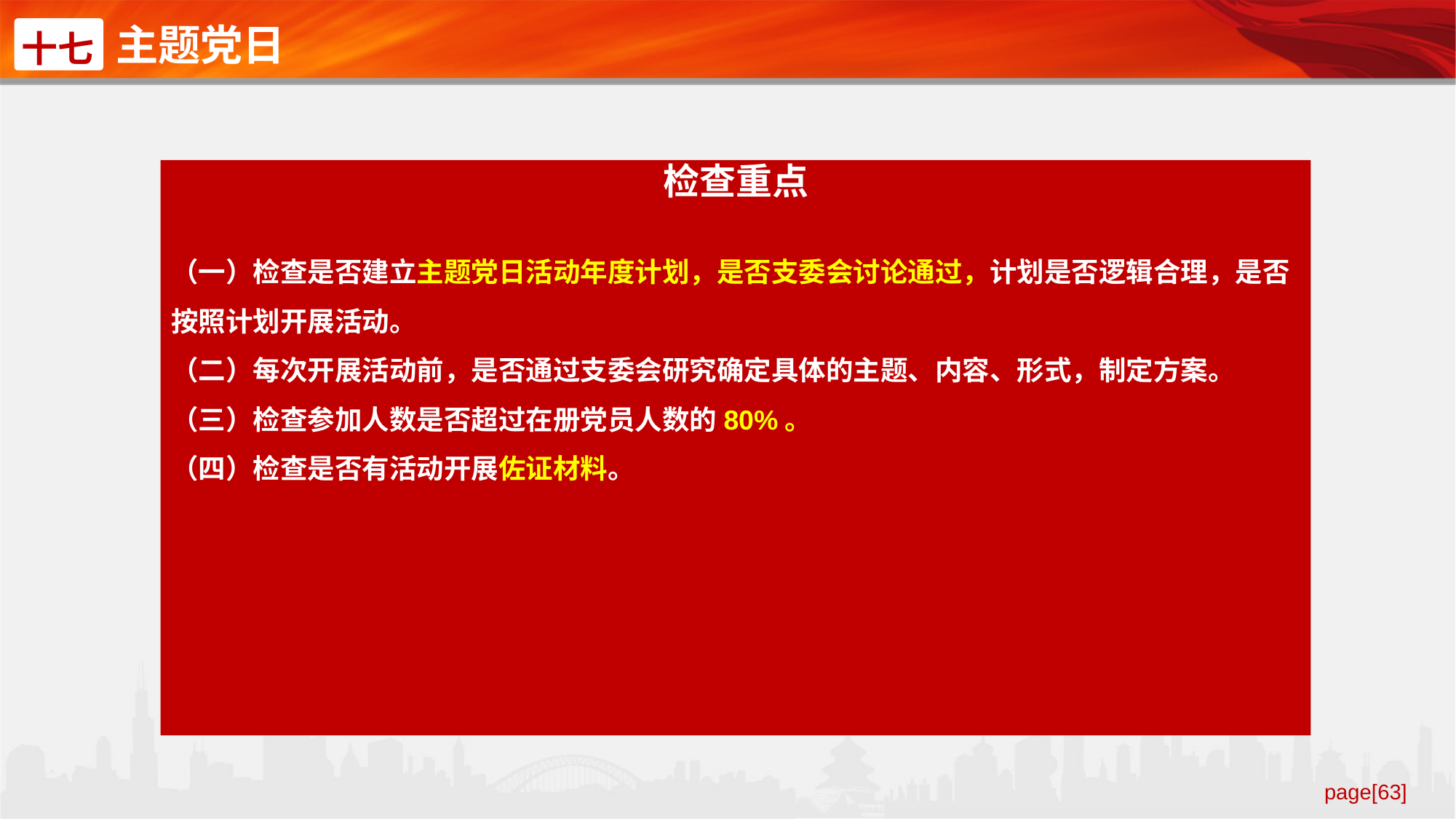

主题党日

十七
检查重点

（一）检查是否建立主题党日活动年度计划，是否支委会讨论通过，计划是否逻辑合理，是否按照计划开展活动。
（二）每次开展活动前，是否通过支委会研究确定具体的主题、内容、形式，制定方案。
（三）检查参加人数是否超过在册党员人数的80%。
（四）检查是否有活动开展佐证材料。